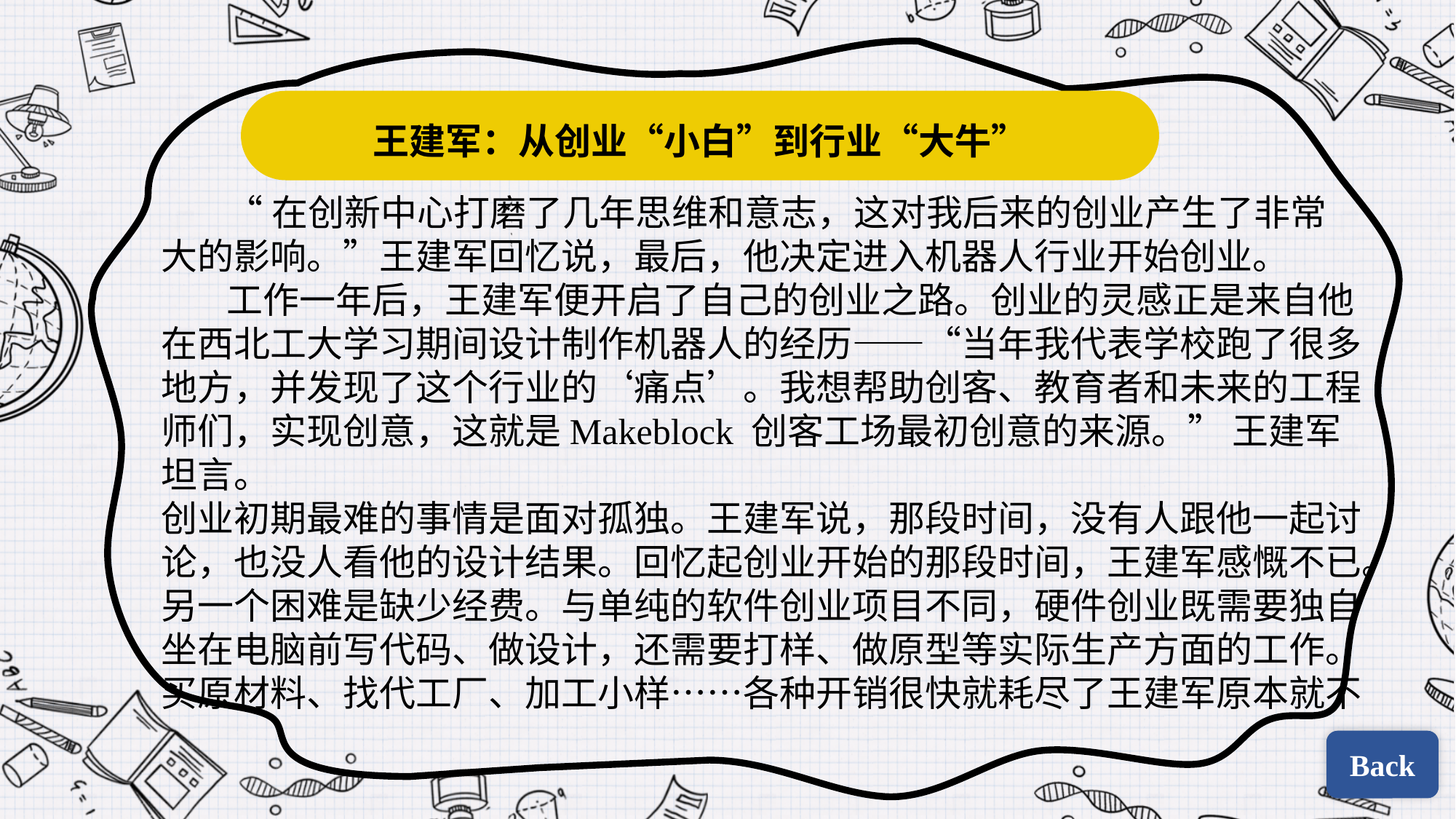

王建军：从创业“小白”到行业“大牛”
        “在创新中心打磨了几年思维和意志，这对我后来的创业产生了非常大的影响。”王建军回忆说，最后，他决定进入机器人行业开始创业。
       工作一年后，王建军便开启了自己的创业之路。创业的灵感正是来自他在西北工大学习期间设计制作机器人的经历——“当年我代表学校跑了很多地方，并发现了这个行业的‘痛点’。我想帮助创客、教育者和未来的工程师们，实现创意，这就是Makeblock 创客工场最初创意的来源。” 王建军坦言。
创业初期最难的事情是面对孤独。王建军说，那段时间，没有人跟他一起讨论，也没人看他的设计结果。回忆起创业开始的那段时间，王建军感慨不已。另一个困难是缺少经费。与单纯的软件创业项目不同，硬件创业既需要独自坐在电脑前写代码、做设计，还需要打样、做原型等实际生产方面的工作。买原材料、找代工厂、加工小样……各种开销很快就耗尽了王建军原本就不

Back